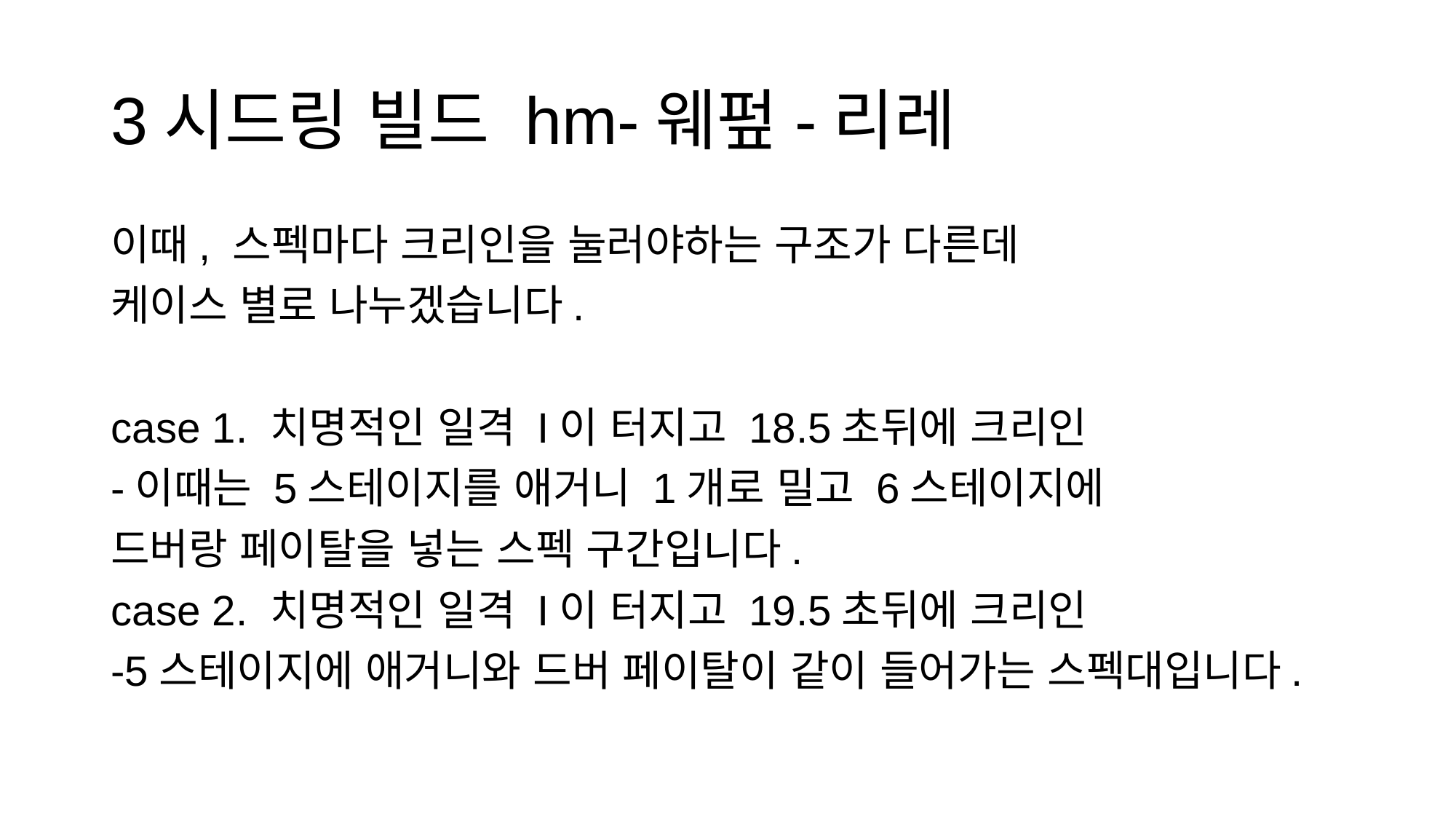

# 3시드링 빌드 hm-웨펖-리레
이때, 스펙마다 크리인을 눌러야하는 구조가 다른데
케이스 별로 나누겠습니다.

case 1. 치명적인 일격 I이 터지고 18.5초뒤에 크리인
-이때는 5스테이지를 애거니 1개로 밀고 6스테이지에
드버랑 페이탈을 넣는 스펙 구간입니다.
case 2. 치명적인 일격 I이 터지고 19.5초뒤에 크리인
-5스테이지에 애거니와 드버 페이탈이 같이 들어가는 스펙대입니다.